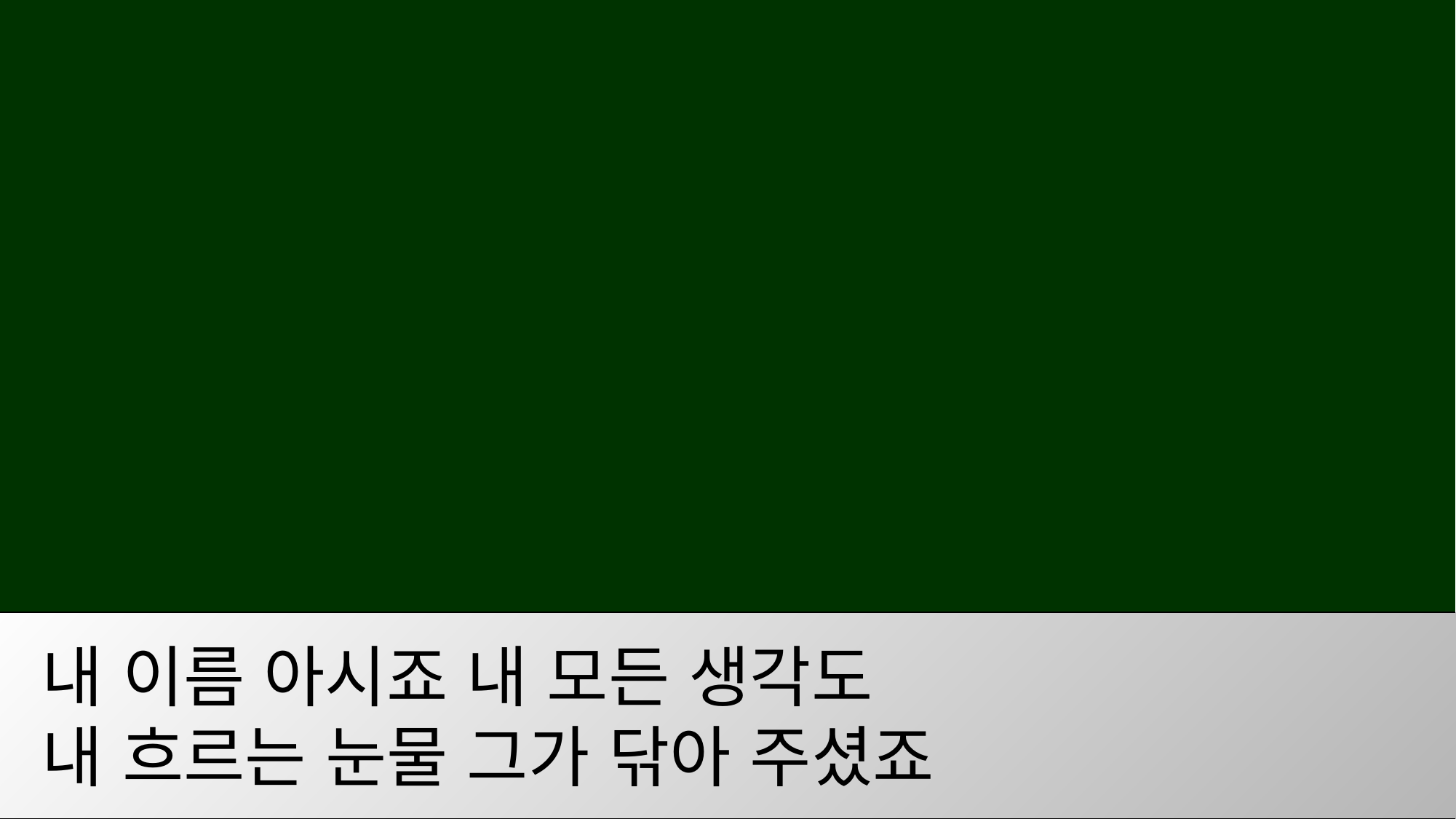

내 이름 아시죠 내 모든 생각도
내 흐르는 눈물 그가 닦아 주셨죠